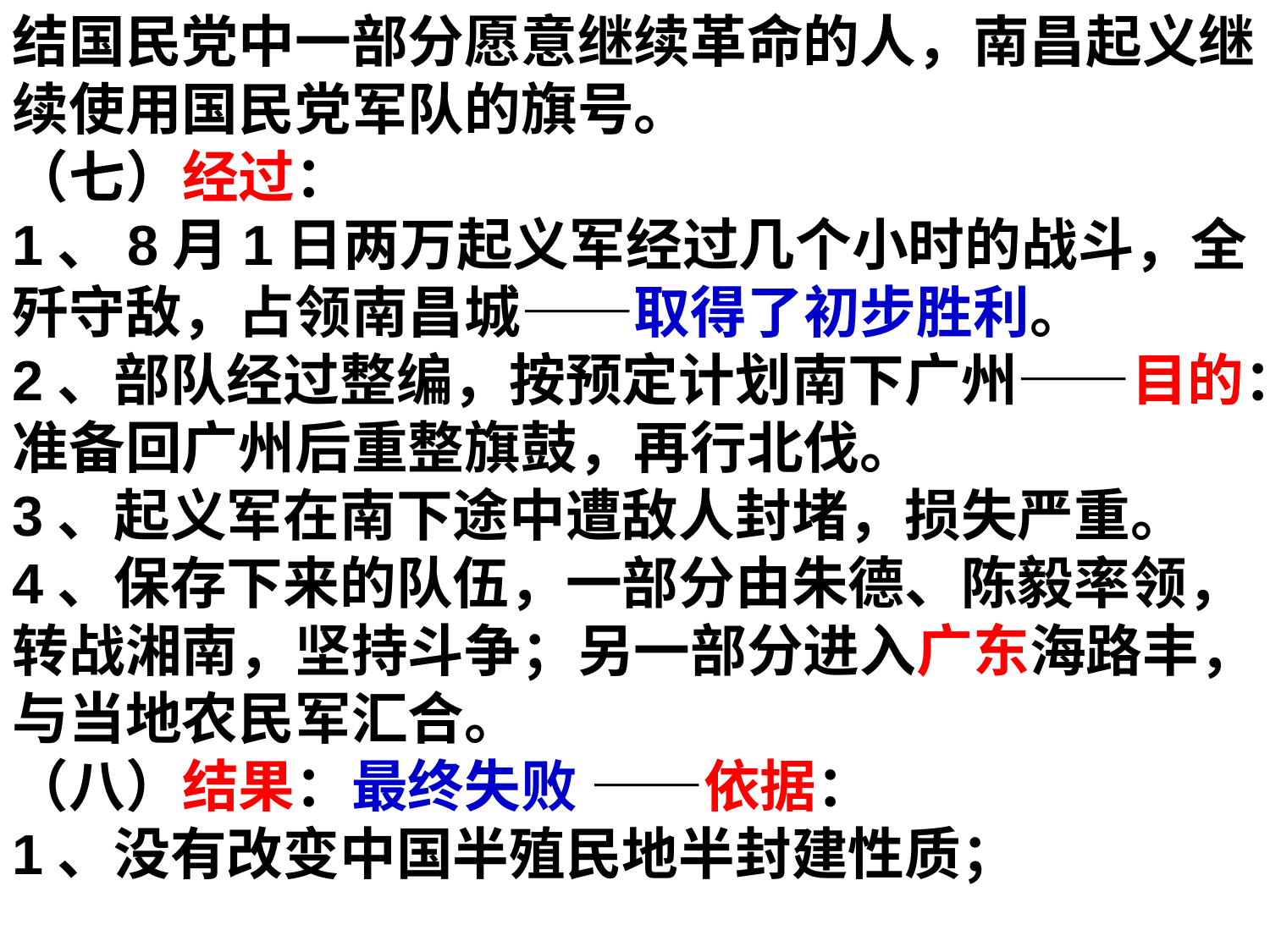

结国民党中一部分愿意继续革命的人，南昌起义继续使用国民党军队的旗号。
（七）经过：
1、8月1日两万起义军经过几个小时的战斗，全歼守敌，占领南昌城——取得了初步胜利。
2、部队经过整编，按预定计划南下广州——目的：准备回广州后重整旗鼓，再行北伐。
3、起义军在南下途中遭敌人封堵，损失严重。
4、保存下来的队伍，一部分由朱德、陈毅率领，转战湘南，坚持斗争；另一部分进入广东海路丰，与当地农民军汇合。
（八）结果：最终失败 ——依据：
1、没有改变中国半殖民地半封建性质；